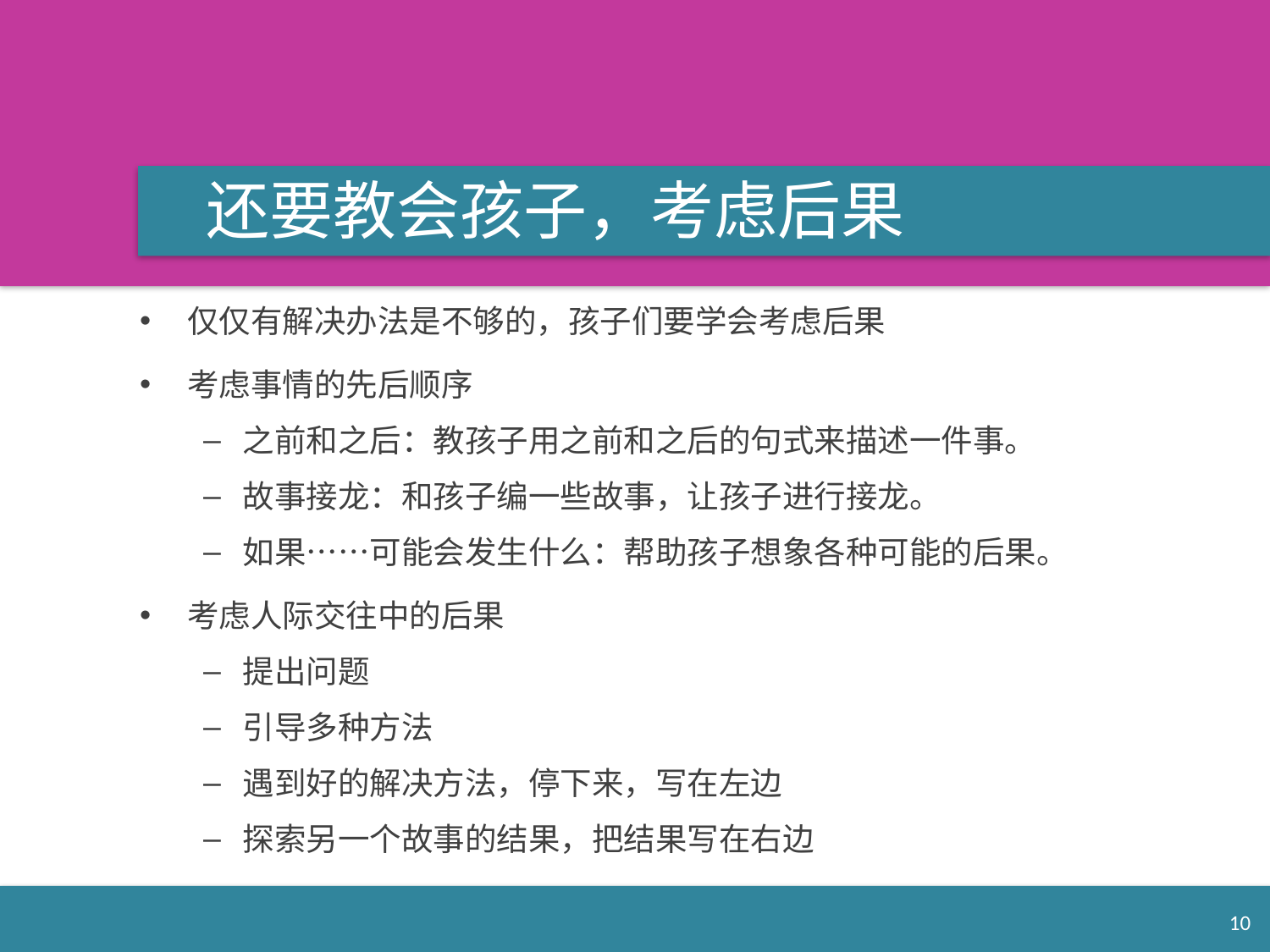

# 还要教会孩子，考虑后果
仅仅有解决办法是不够的，孩子们要学会考虑后果
考虑事情的先后顺序
之前和之后：教孩子用之前和之后的句式来描述一件事。
故事接龙：和孩子编一些故事，让孩子进行接龙。
如果……可能会发生什么：帮助孩子想象各种可能的后果。
考虑人际交往中的后果
提出问题
引导多种方法
遇到好的解决方法，停下来，写在左边
探索另一个故事的结果，把结果写在右边